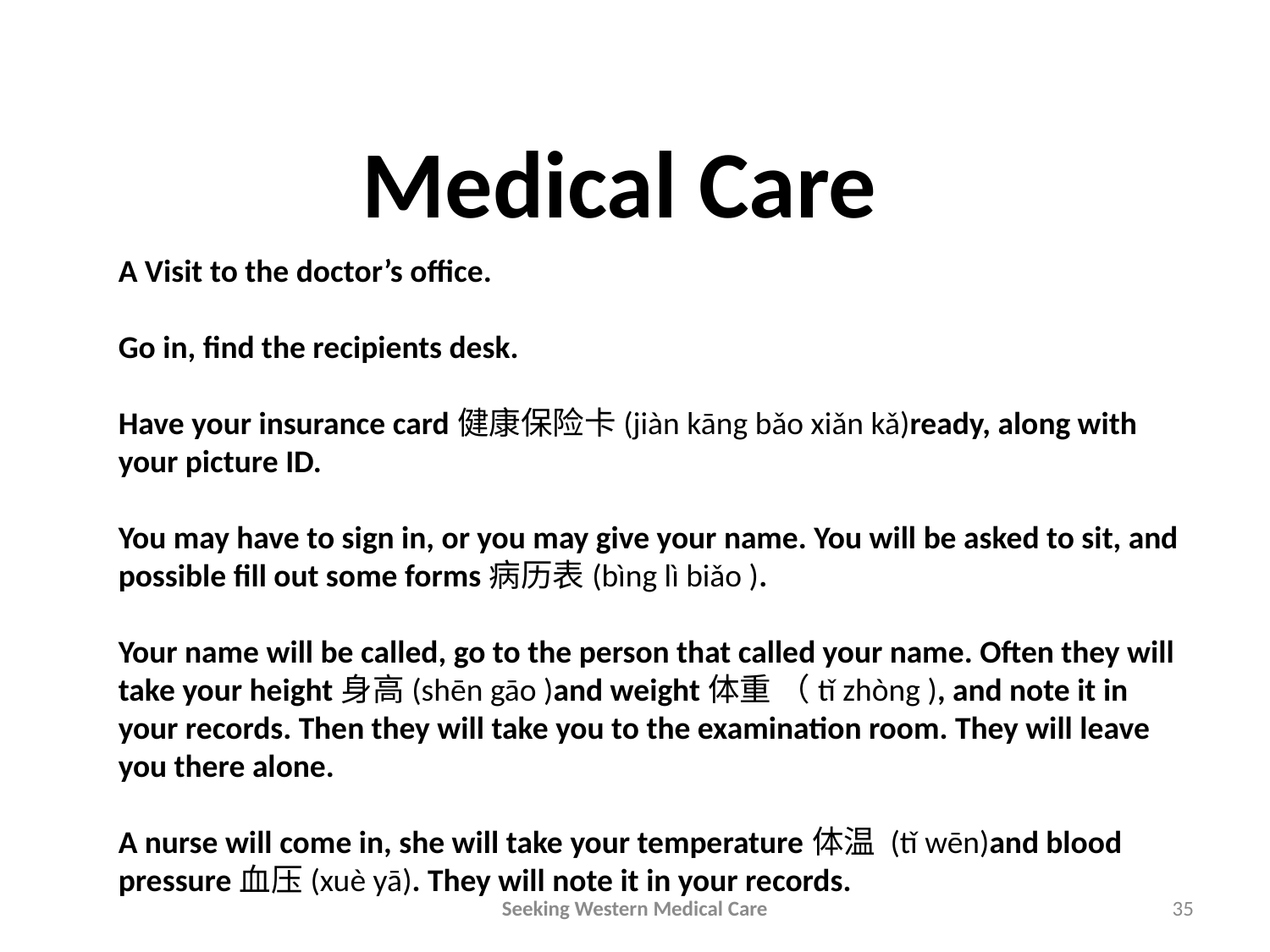

Medical Care
A Visit to the doctor’s office.

Go in, find the recipients desk.

Have your insurance card健康保险卡(jiàn kāng bǎo xiǎn kǎ)ready, along with your picture ID.

You may have to sign in, or you may give your name. You will be asked to sit, and possible fill out some forms病历表(bìng lì biǎo ).

Your name will be called, go to the person that called your name. Often they will take your height身高(shēn gāo )and weight体重 （tǐ zhòng ), and note it in your records. Then they will take you to the examination room. They will leave you there alone.

A nurse will come in, she will take your temperature体温 (tǐ wēn)and blood pressure血压(xuè yā). They will note it in your records.
Seeking Western Medical Care
35